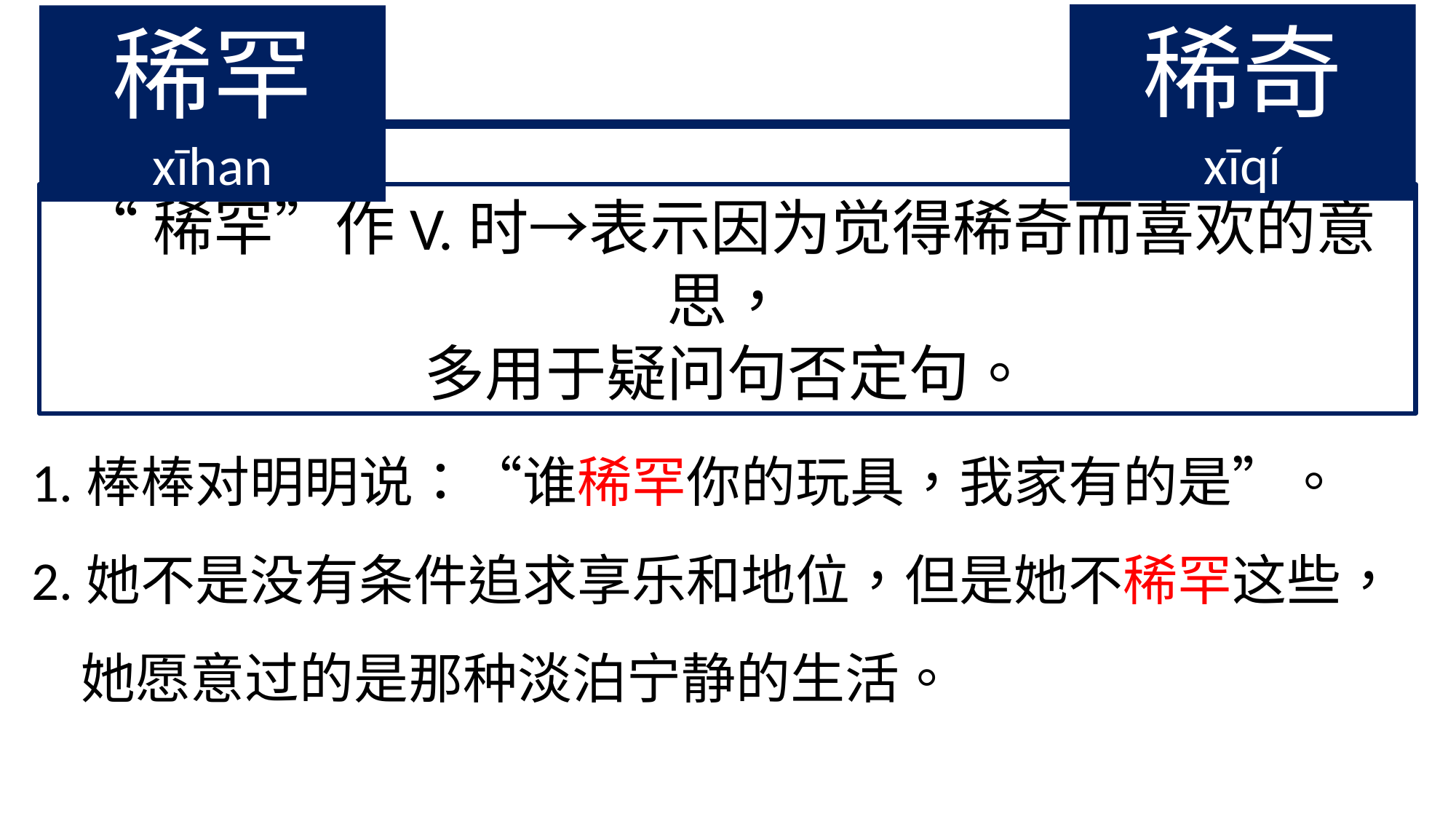

稀奇
xīqí
稀罕
xīhan
“稀罕”作V.时→表示因为觉得稀奇而喜欢的意思，
多用于疑问句否定句。
1.棒棒对明明说：“谁稀罕你的玩具，我家有的是”。
2.她不是没有条件追求享乐和地位，但是她不稀罕这些，
   她愿意过的是那种淡泊宁静的生活。